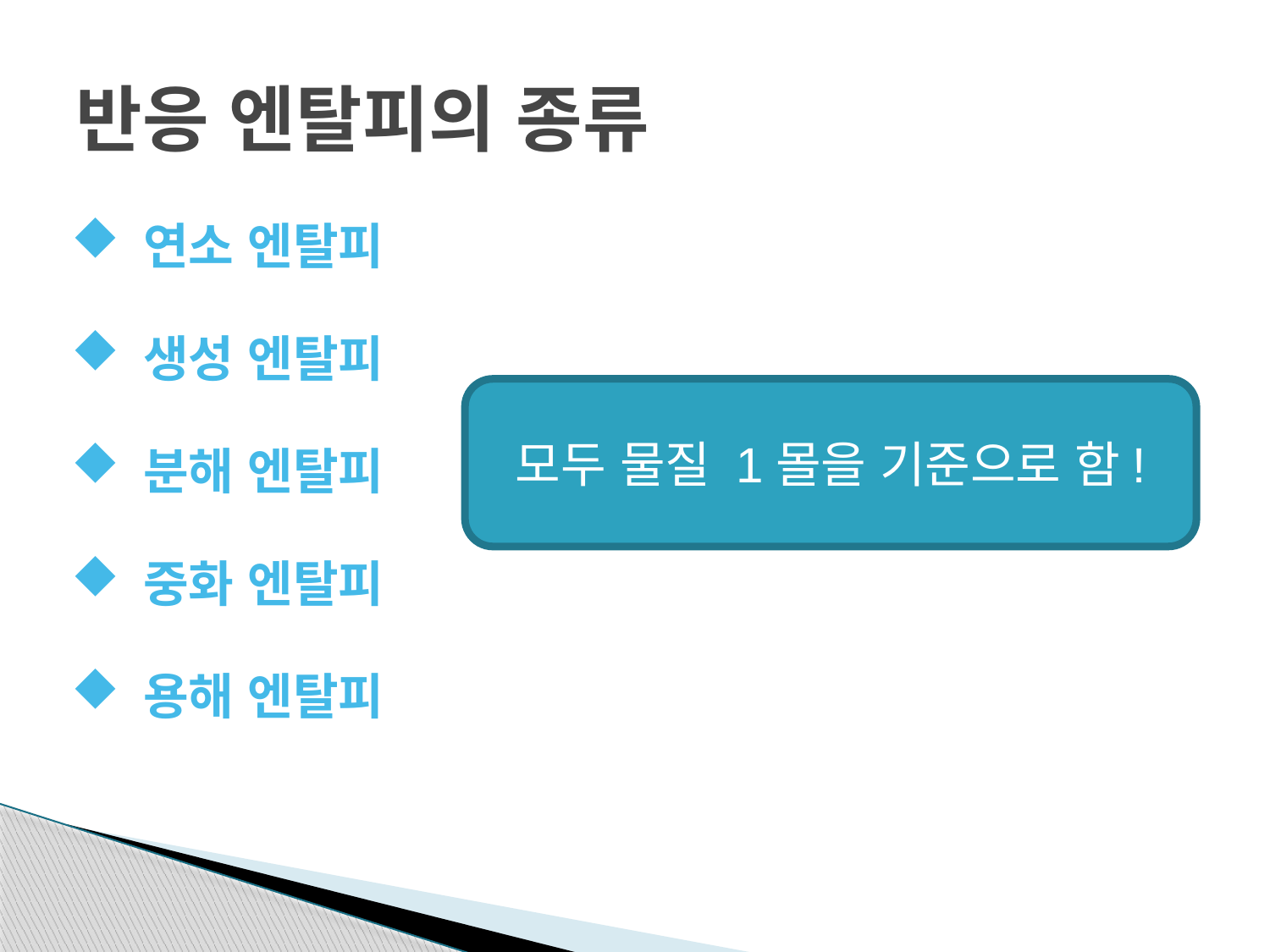

# 반응 엔탈피의 종류
 연소 엔탈피
 생성 엔탈피
모두 물질 1몰을 기준으로 함!
 분해 엔탈피
 중화 엔탈피
 용해 엔탈피